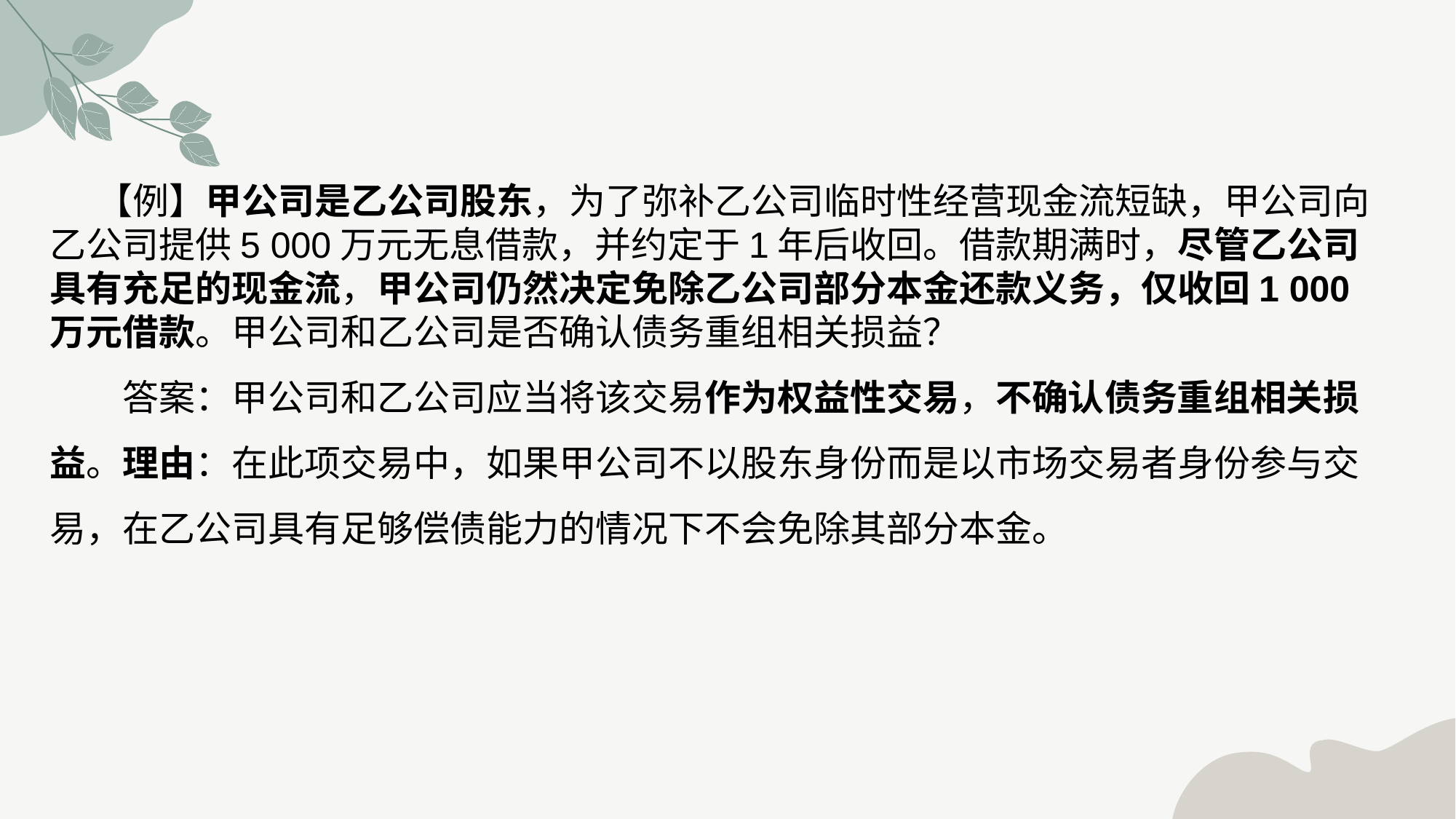

【例】甲公司是乙公司股东，为了弥补乙公司临时性经营现金流短缺，甲公司向乙公司提供5 000万元无息借款，并约定于1年后收回。借款期满时，尽管乙公司具有充足的现金流，甲公司仍然决定免除乙公司部分本金还款义务，仅收回1 000万元借款。甲公司和乙公司是否确认债务重组相关损益？　　答案：甲公司和乙公司应当将该交易作为权益性交易，不确认债务重组相关损益。理由：在此项交易中，如果甲公司不以股东身份而是以市场交易者身份参与交易，在乙公司具有足够偿债能力的情况下不会免除其部分本金。